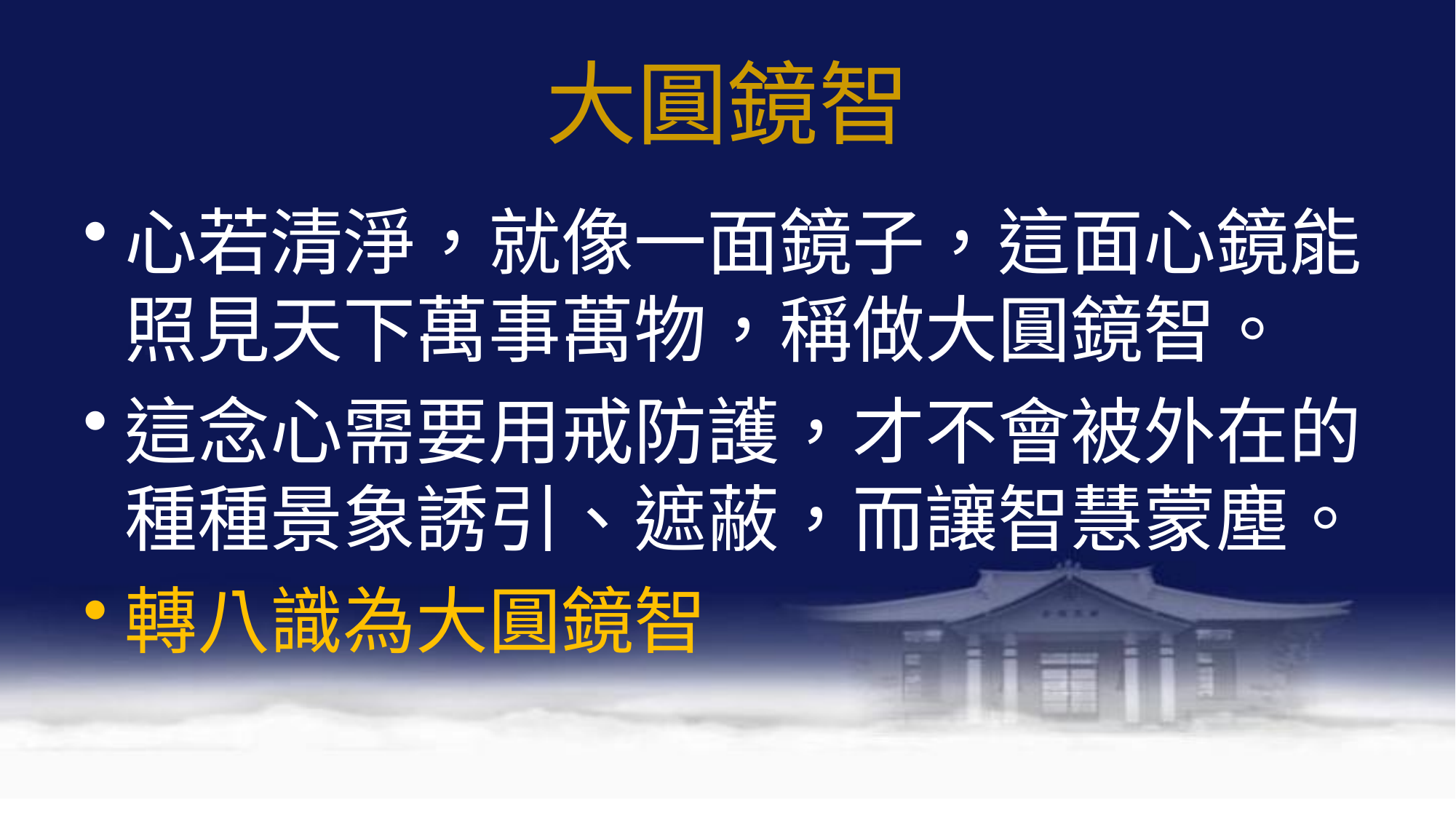

# 大圓鏡智
心若清淨，就像一面鏡子，這面心鏡能照見天下萬事萬物，稱做大圓鏡智。
這念心需要用戒防護，才不會被外在的種種景象誘引、遮蔽，而讓智慧蒙塵。
轉八識為大圓鏡智